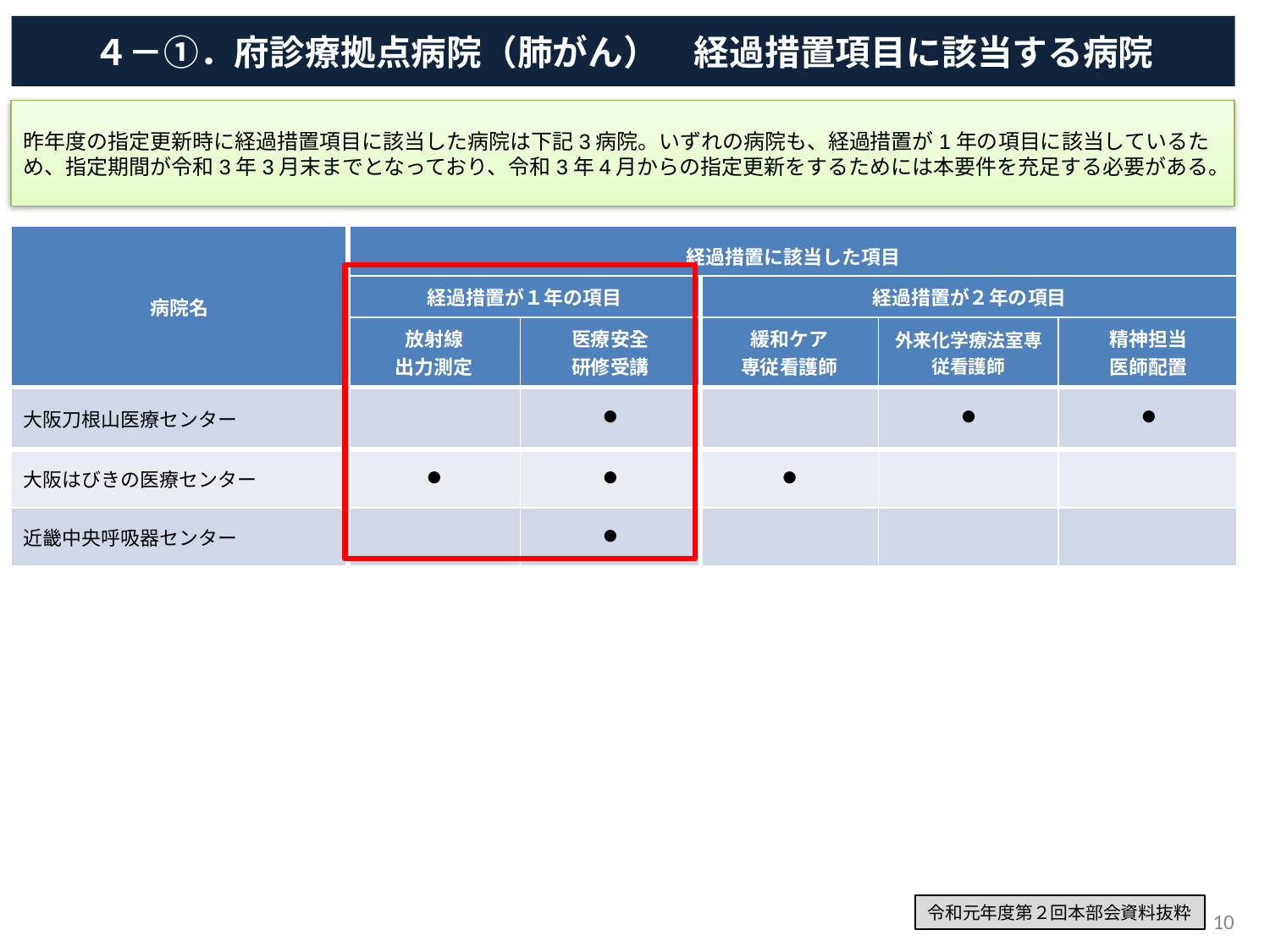

４－①．府診療拠点病院（肺がん）　経過措置項目に該当する病院
昨年度の指定更新時に経過措置項目に該当した病院は下記3病院。いずれの病院も、経過措置が1年の項目に該当しているため、指定期間が令和3年3月末までとなっており、令和3年4月からの指定更新をするためには本要件を充足する必要がある。
| 病院名 | 経過措置に該当した項目 |  |  |  |  |
| --- | --- | --- | --- | --- | --- |
|  | 経過措置が１年の項目 |  | 経過措置が２年の項目 |  |  |
|  | 放射線 出力測定 | 医療安全 研修受講 | 緩和ケア 専従看護師 | 外来化学療法室専従看護師 | 精神担当 医師配置 |
| 大阪刀根山医療センター |  | ● |  | ● | ● |
| 大阪はびきの医療センター | ● | ● | ● |  |  |
| 近畿中央呼吸器センター |  | ● |  |  |  |

令和元年度第２回本部会資料抜粋
10